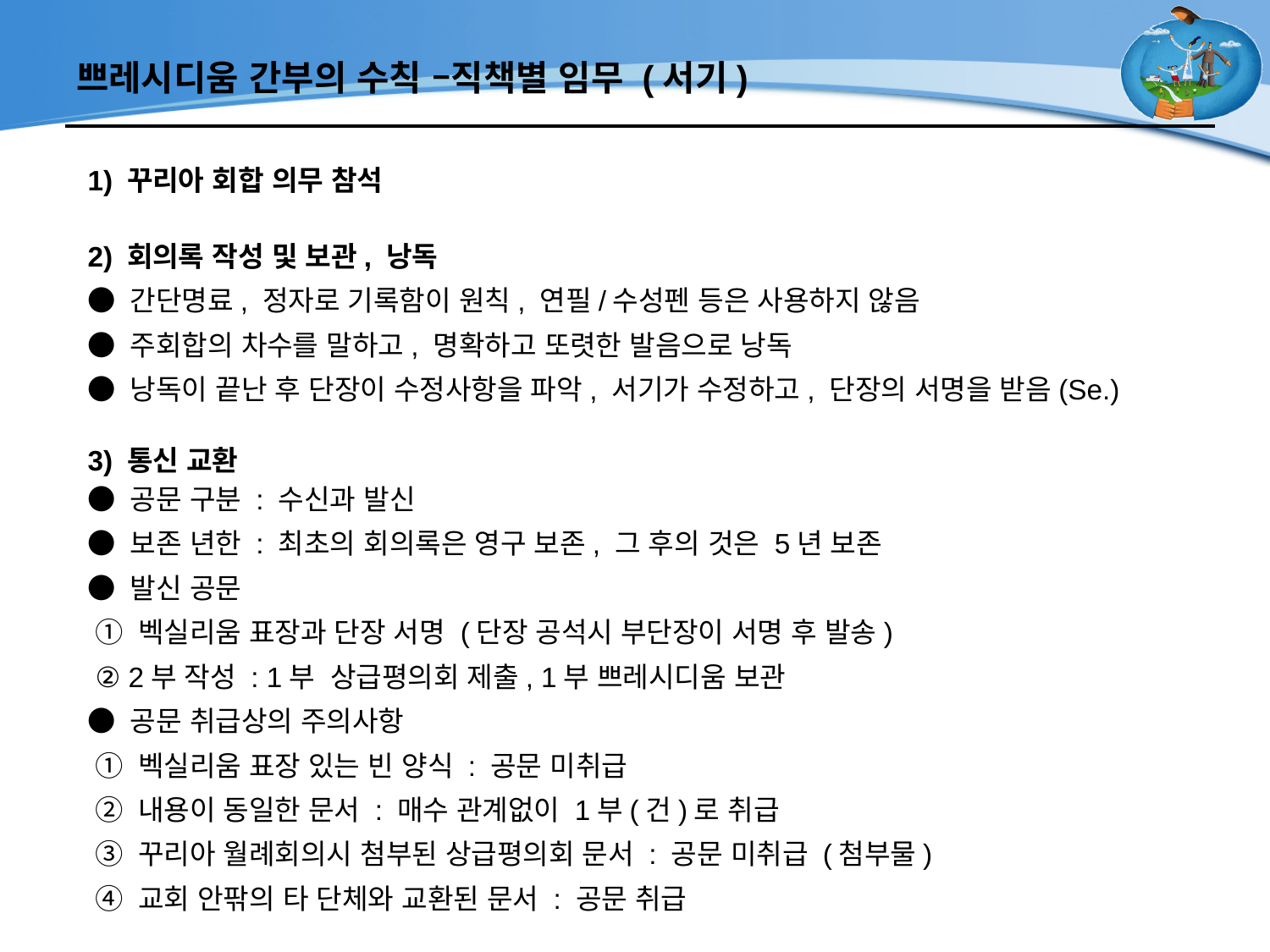

# 쁘레시디움 간부의 수칙 –직책별 임무 (서기)
1) 꾸리아 회합 의무 참석

2) 회의록 작성 및 보관, 낭독
● 간단명료, 정자로 기록함이 원칙, 연필/수성펜 등은 사용하지 않음
● 주회합의 차수를 말하고, 명확하고 또렷한 발음으로 낭독
● 낭독이 끝난 후 단장이 수정사항을 파악, 서기가 수정하고, 단장의 서명을 받음(Se.)

3) 통신 교환
● 공문 구분 : 수신과 발신
● 보존 년한 : 최초의 회의록은 영구 보존, 그 후의 것은 5년 보존
● 발신 공문
 ① 벡실리움 표장과 단장 서명 (단장 공석시 부단장이 서명 후 발송)
 ② 2부 작성 : 1부  상급평의회 제출, 1부 쁘레시디움 보관
● 공문 취급상의 주의사항
 ① 벡실리움 표장 있는 빈 양식 : 공문 미취급
 ② 내용이 동일한 문서 : 매수 관계없이 1부(건)로 취급
 ③ 꾸리아 월례회의시 첨부된 상급평의회 문서 : 공문 미취급 (첨부물)
 ④ 교회 안팎의 타 단체와 교환된 문서 : 공문 취급